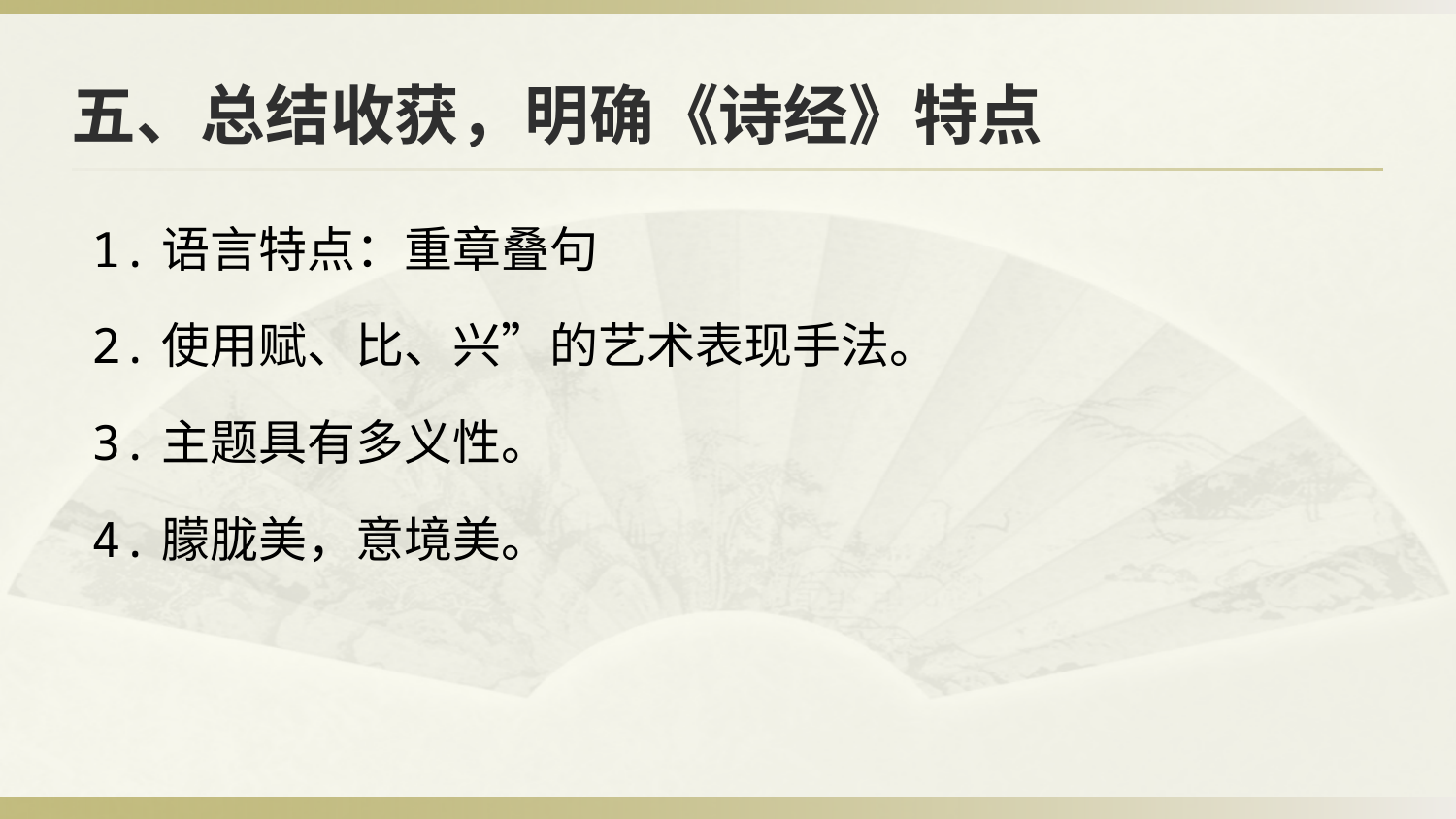

# 五、总结收获，明确《诗经》特点
1.语言特点：重章叠句
2.使用赋、比、兴”的艺术表现手法。
3.主题具有多义性。
4.朦胧美，意境美。